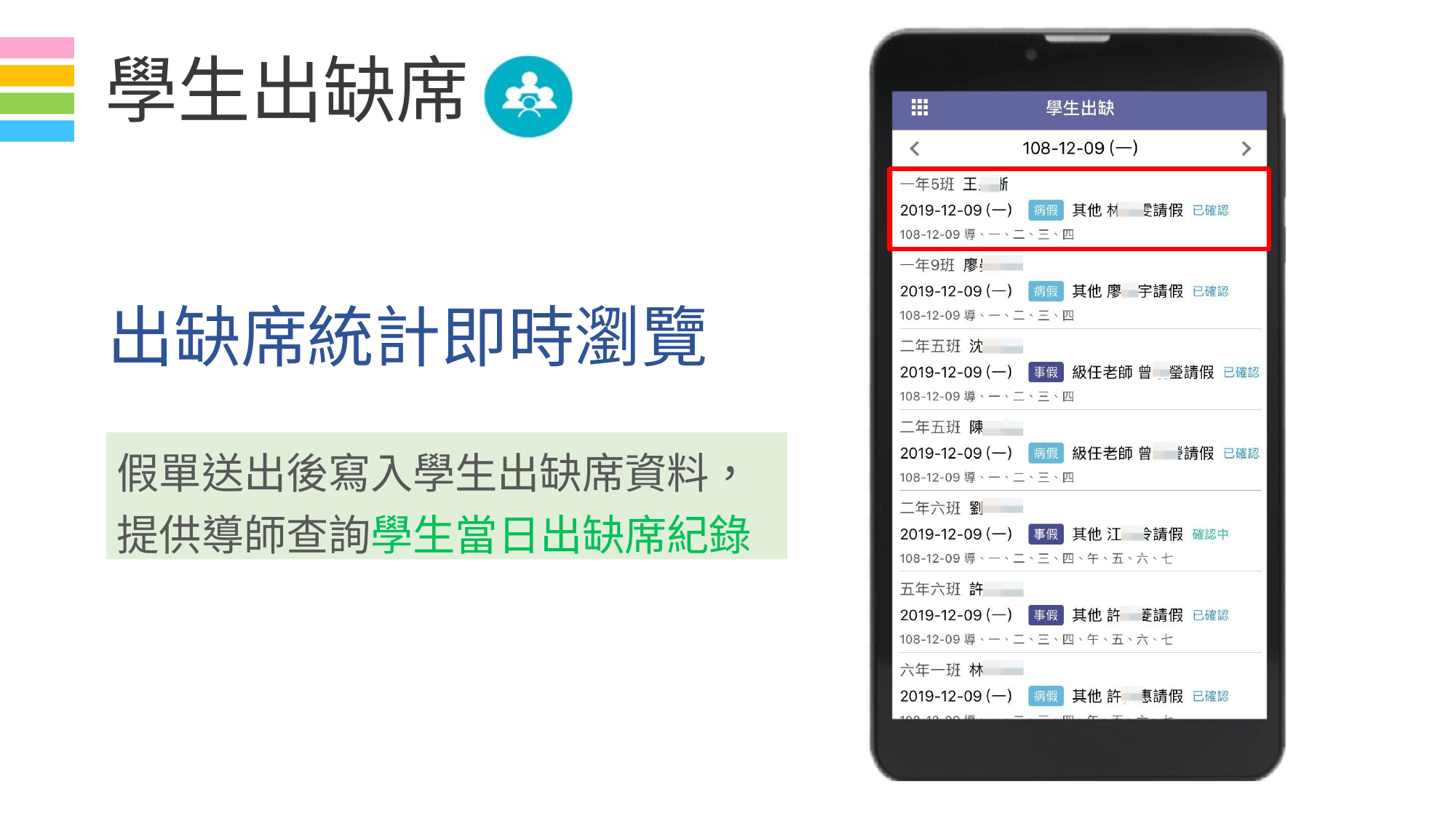

# 學生出缺席

出缺席統計即時瀏覽

假單送出後寫入學生出缺席資料， 提供導師查詢學生當日出缺席紀錄